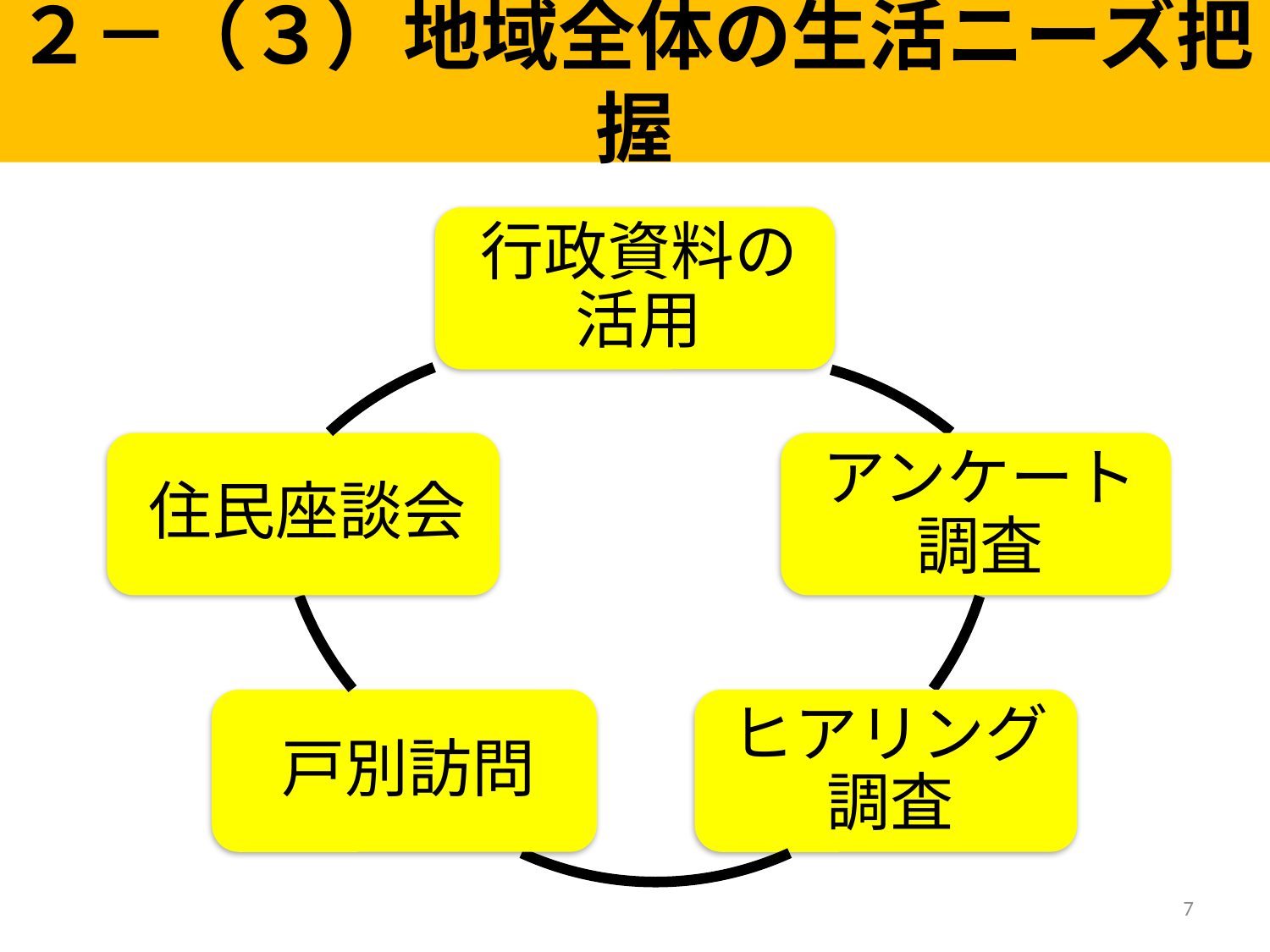

２－（３）地域全体の生活ニーズ把握
行政資料の活用
アンケート調査
ヒアリング調査
戸別訪問
住民座談会
7